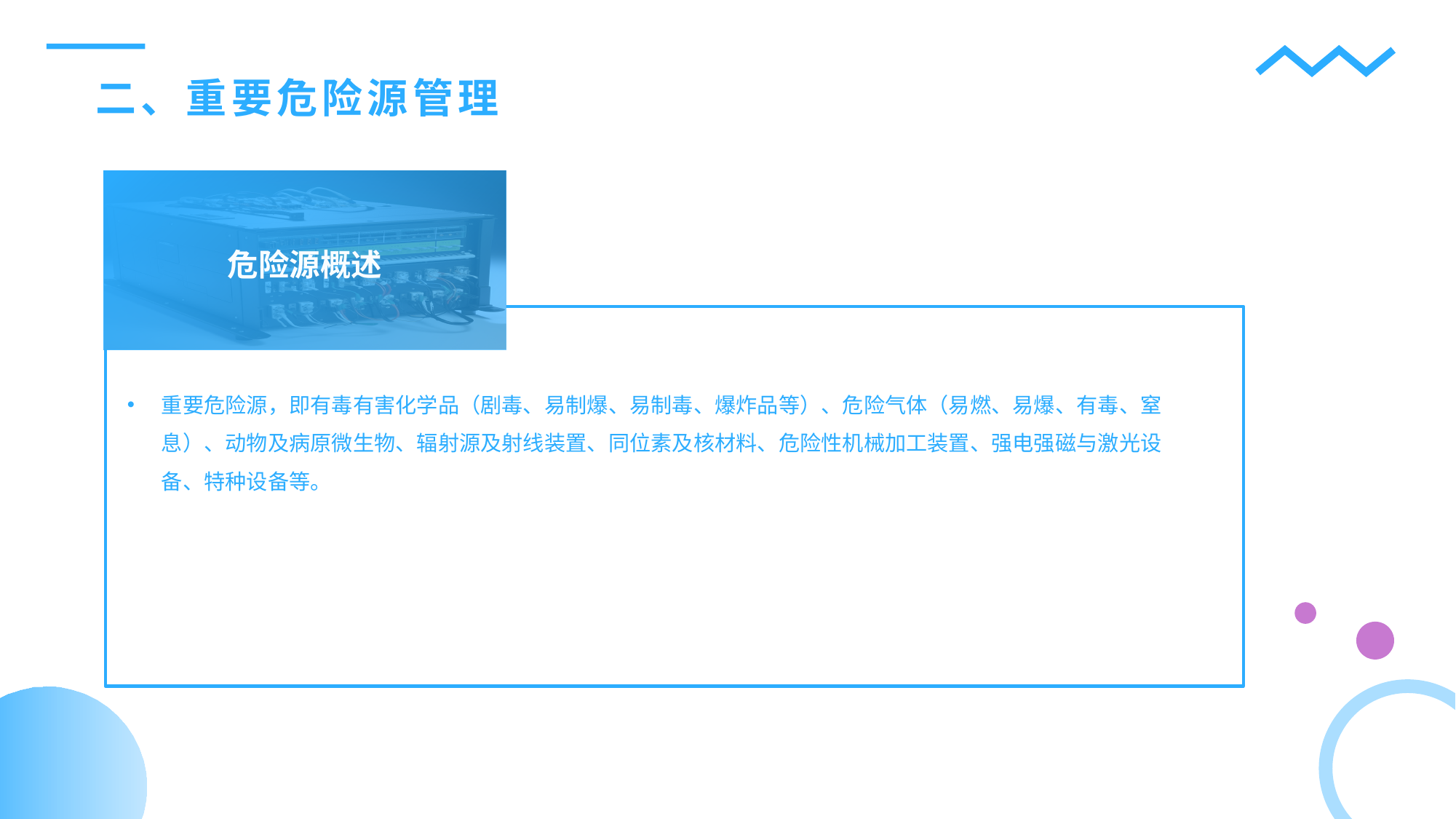

二、重要危险源管理

危险源概述

重要危险源，即有毒有害化学品（剧毒、易制爆、易制毒、爆炸品等）、危险气体（易燃、易爆、有毒、窒息）、动物及病原微生物、辐射源及射线装置、同位素及核材料、危险性机械加工装置、强电强磁与激光设备、特种设备等。